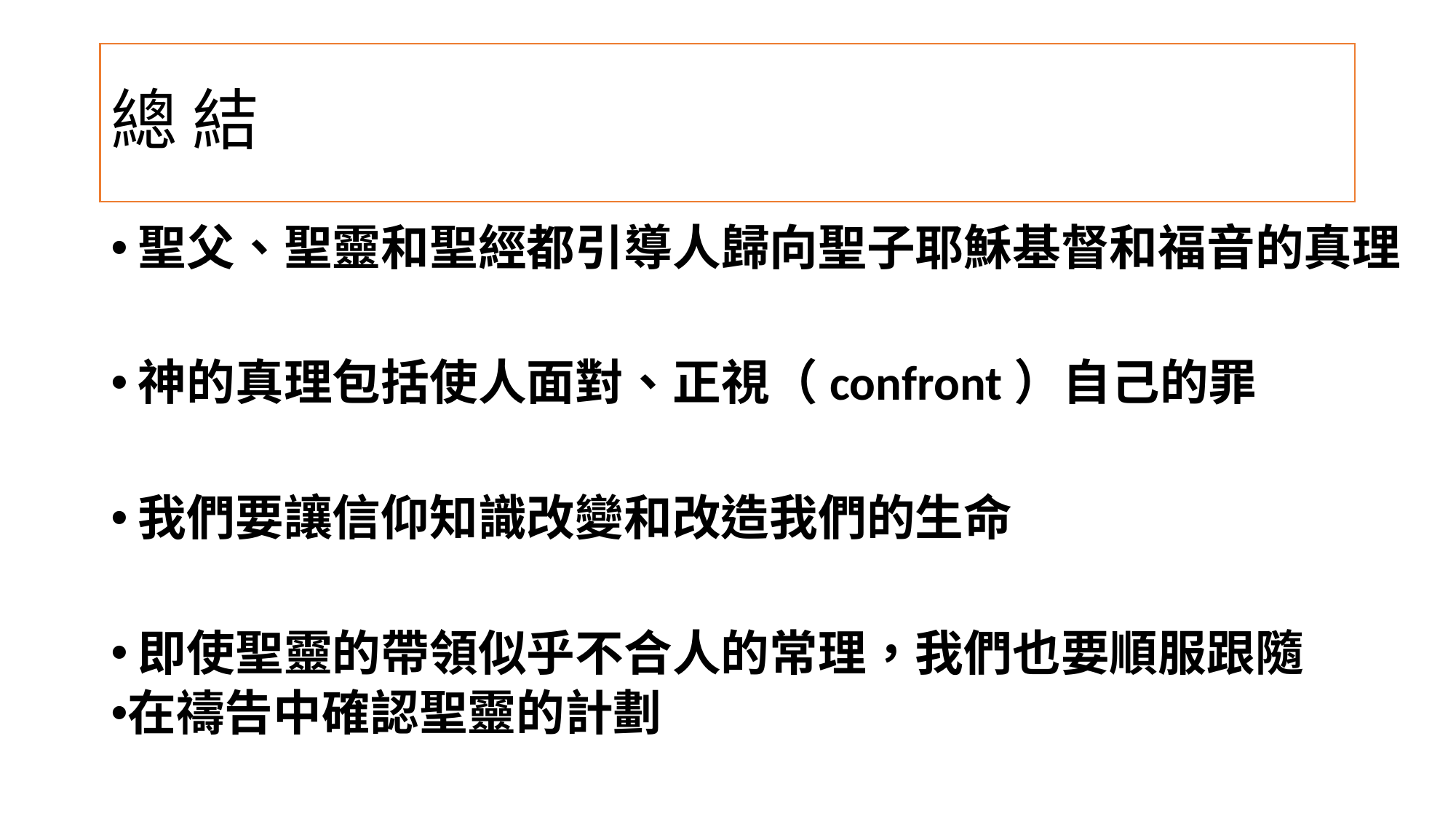

# 總 結
聖父、聖靈和聖經都引導人歸向聖子耶穌基督和福音的真理

神的真理包括使人面對、正視（confront）自己的罪

我們要讓信仰知識改變和改造我們的生命

即使聖靈的帶領似乎不合人的常理，我們也要順服跟隨
在禱告中確認聖靈的計劃